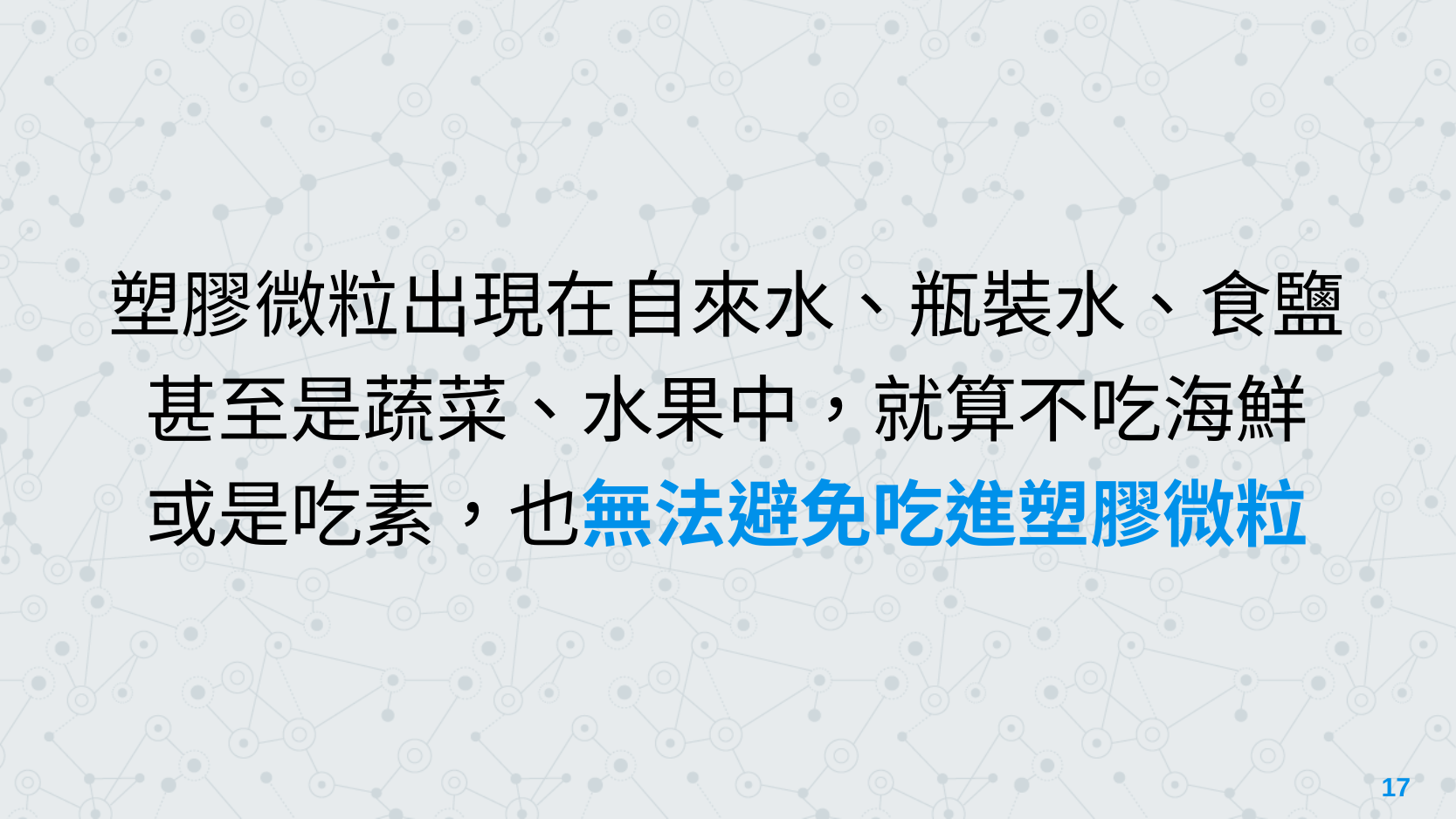

塑膠微粒出現在自來水、瓶裝水、食鹽甚至是蔬菜、水果中，就算不吃海鮮
或是吃素，也無法避免吃進塑膠微粒
17